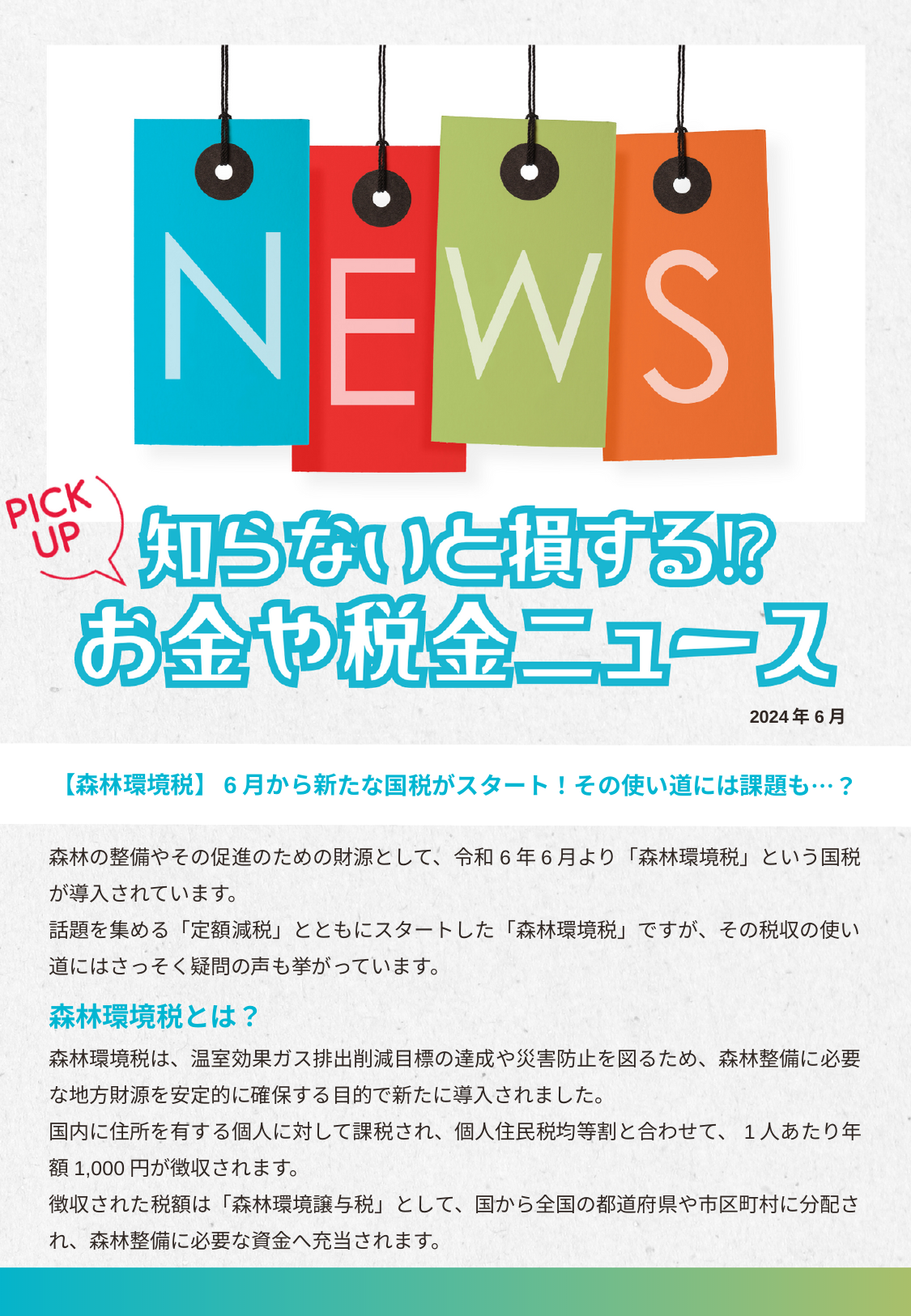

2024年6月
【森林環境税】6月から新たな国税がスタート！その使い道には課題も…？
森林の整備やその促進のための財源として、令和6年6月より「森林環境税」という国税が導入されています。
話題を集める「定額減税」とともにスタートした「森林環境税」ですが、その税収の使い道にはさっそく疑問の声も挙がっています。
森林環境税とは？
森林環境税は、温室効果ガス排出削減目標の達成や災害防止を図るため、森林整備に必要な地方財源を安定的に確保する目的で新たに導入されました。
国内に住所を有する個人に対して課税され、個人住民税均等割と合わせて、1人あたり年額1,000円が徴収されます。
徴収された税額は「森林環境譲与税」として、国から全国の都道府県や市区町村に分配され、森林整備に必要な資金へ充当されます。